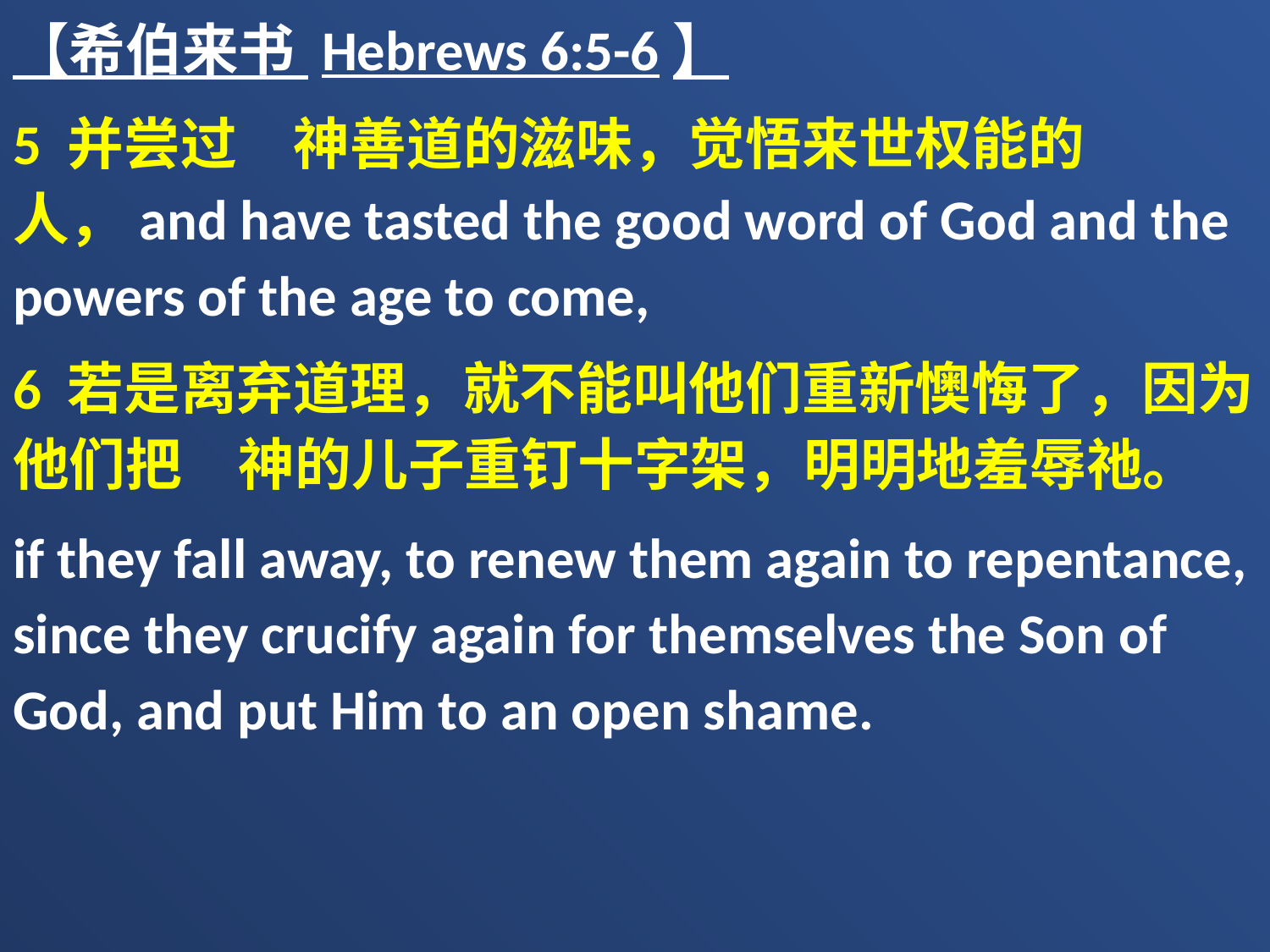

【希伯来书 Hebrews 6:5-6】
5 并尝过　神善道的滋味，觉悟来世权能的人，and have tasted the good word of God and the powers of the age to come,
6 若是离弃道理，就不能叫他们重新懊悔了，因为他们把　神的儿子重钉十字架，明明地羞辱祂。
if they fall away, to renew them again to repentance, since they crucify again for themselves the Son of God, and put Him to an open shame.